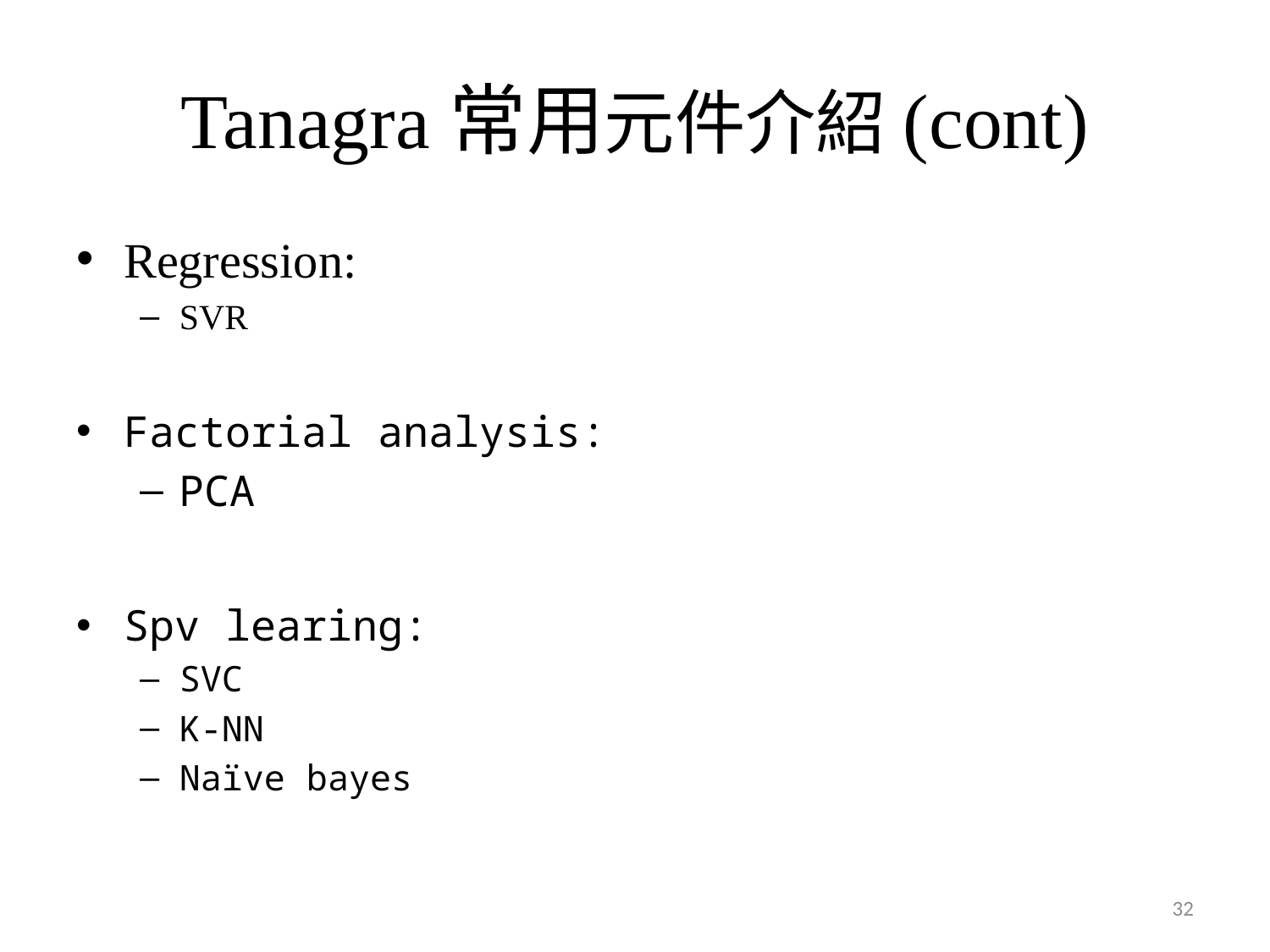

# Tanagra常用元件介紹(cont)
Regression:
SVR

Factorial analysis:
PCA

Spv learing:
SVC
K-NN
Naïve bayes

32